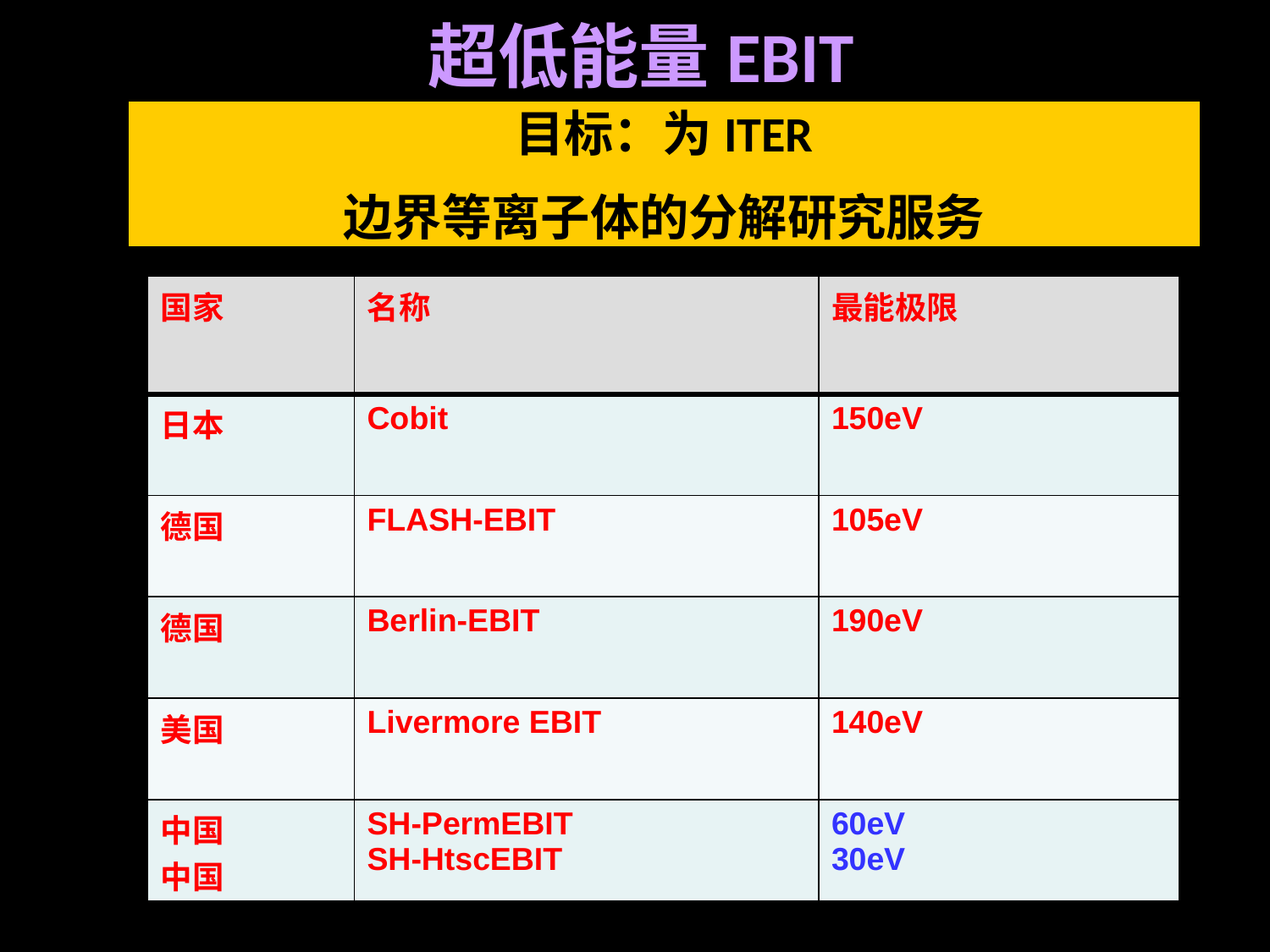

超低能量EBIT
目标：为ITER
边界等离子体的分解研究服务
| 国家 | 名称 | 最能极限 |
| --- | --- | --- |
| 日本 | Cobit | 150eV |
| 德国 | FLASH-EBIT | 105eV |
| 德国 | Berlin-EBIT | 190eV |
| 美国 | Livermore EBIT | 140eV |
| 中国 中国 | SH-PermEBIT SH-HtscEBIT | 60eV 30eV |